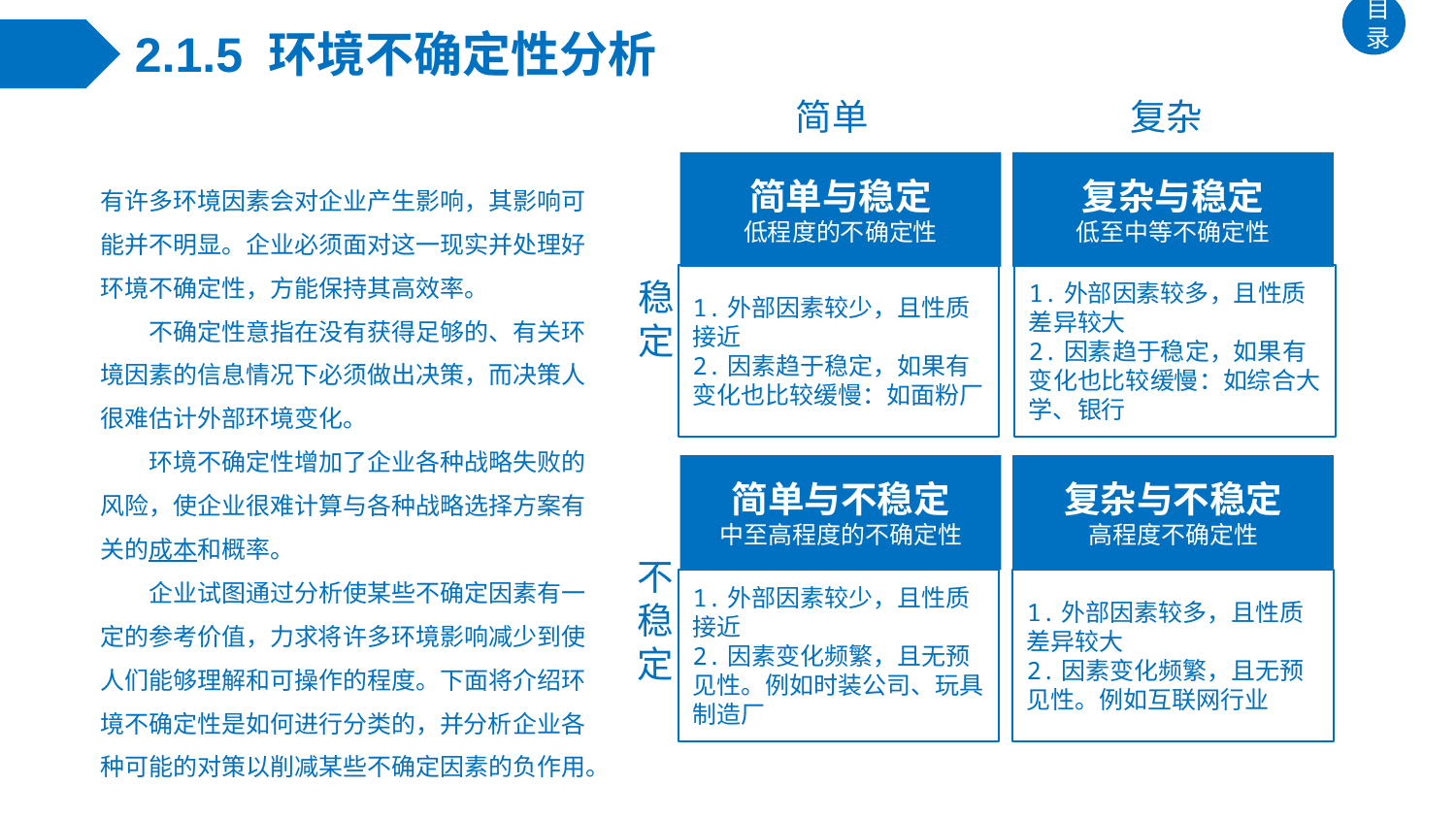

目录
# 2.1.5 环境不确定性分析
简单
复杂
简单与稳定
低程度的不确定性
复杂与稳定
低至中等不确定性
有许多环境因素会对企业产生影响，其影响可能并不明显。企业必须面对这一现实并处理好环境不确定性，方能保持其高效率。
　　不确定性意指在没有获得足够的、有关环境因素的信息情况下必须做出决策，而决策人很难估计外部环境变化。
　　环境不确定性增加了企业各种战略失败的风险，使企业很难计算与各种战略选择方案有关的成本和概率。
　　企业试图通过分析使某些不确定因素有一定的参考价值，力求将许多环境影响减少到使人们能够理解和可操作的程度。下面将介绍环境不确定性是如何进行分类的，并分析企业各种可能的对策以削减某些不确定因素的负作用。
1.外部因素较少，且性质接近
2.因素趋于稳定，如果有变化也比较缓慢：如面粉厂
1.外部因素较多，且性质差异较大
2.因素趋于稳定，如果有变化也比较缓慢：如综合大学、银行
稳定
简单与不稳定
中至高程度的不确定性
复杂与不稳定
高程度不确定性
不稳定
1.外部因素较少，且性质接近
2.因素变化频繁，且无预见性。例如时装公司、玩具制造厂
1.外部因素较多，且性质差异较大
2.因素变化频繁，且无预见性。例如互联网行业